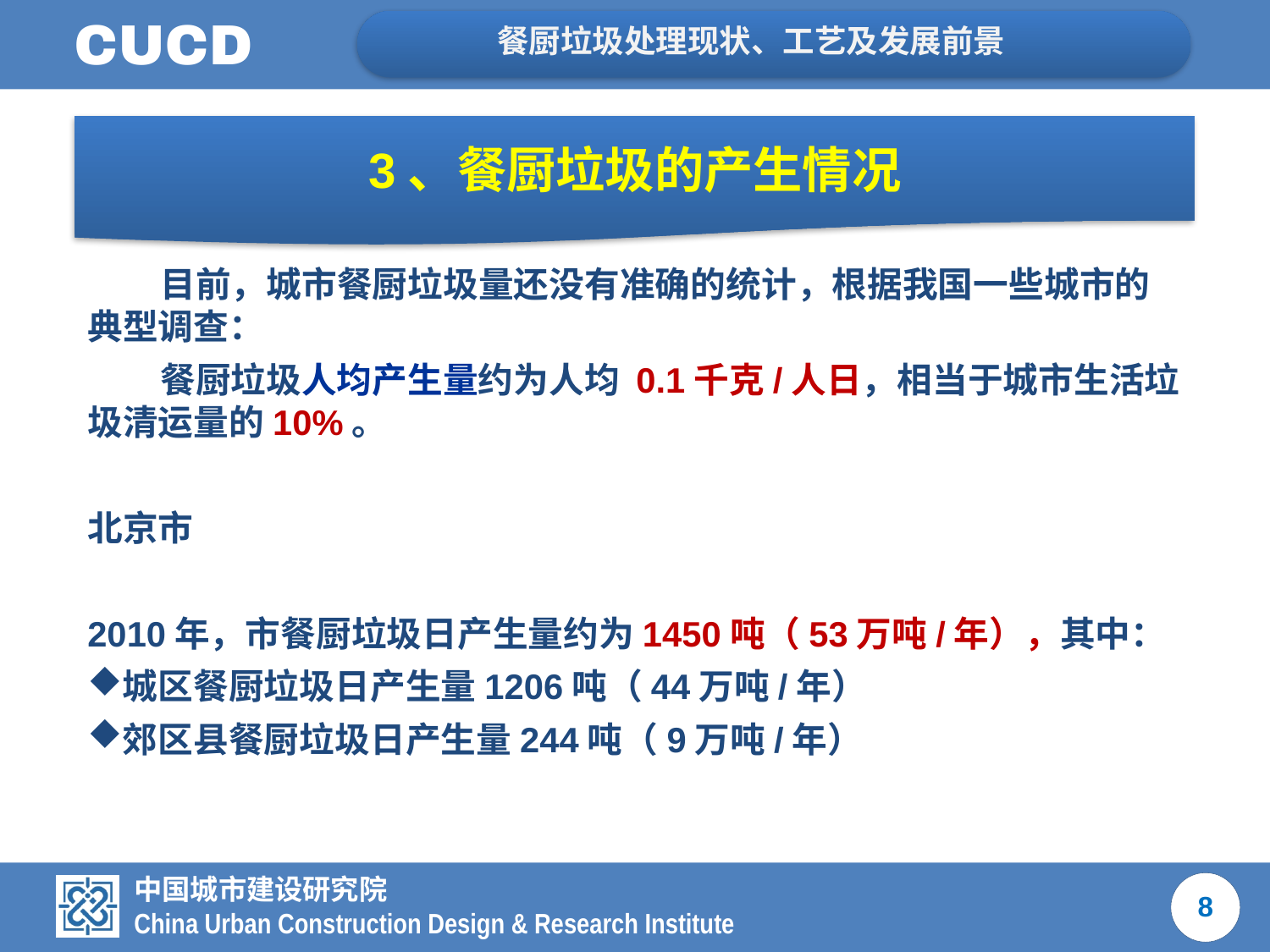

3、餐厨垃圾的产生情况
        目前，城市餐厨垃圾量还没有准确的统计，根据我国一些城市的典型调查：
        餐厨垃圾人均产生量约为人均 0.1千克/人日，相当于城市生活垃圾清运量的10%。

北京市

2010年，市餐厨垃圾日产生量约为1450吨（53万吨/年），其中：
城区餐厨垃圾日产生量1206吨（44万吨/年）
郊区县餐厨垃圾日产生量244吨（9万吨/年）
8